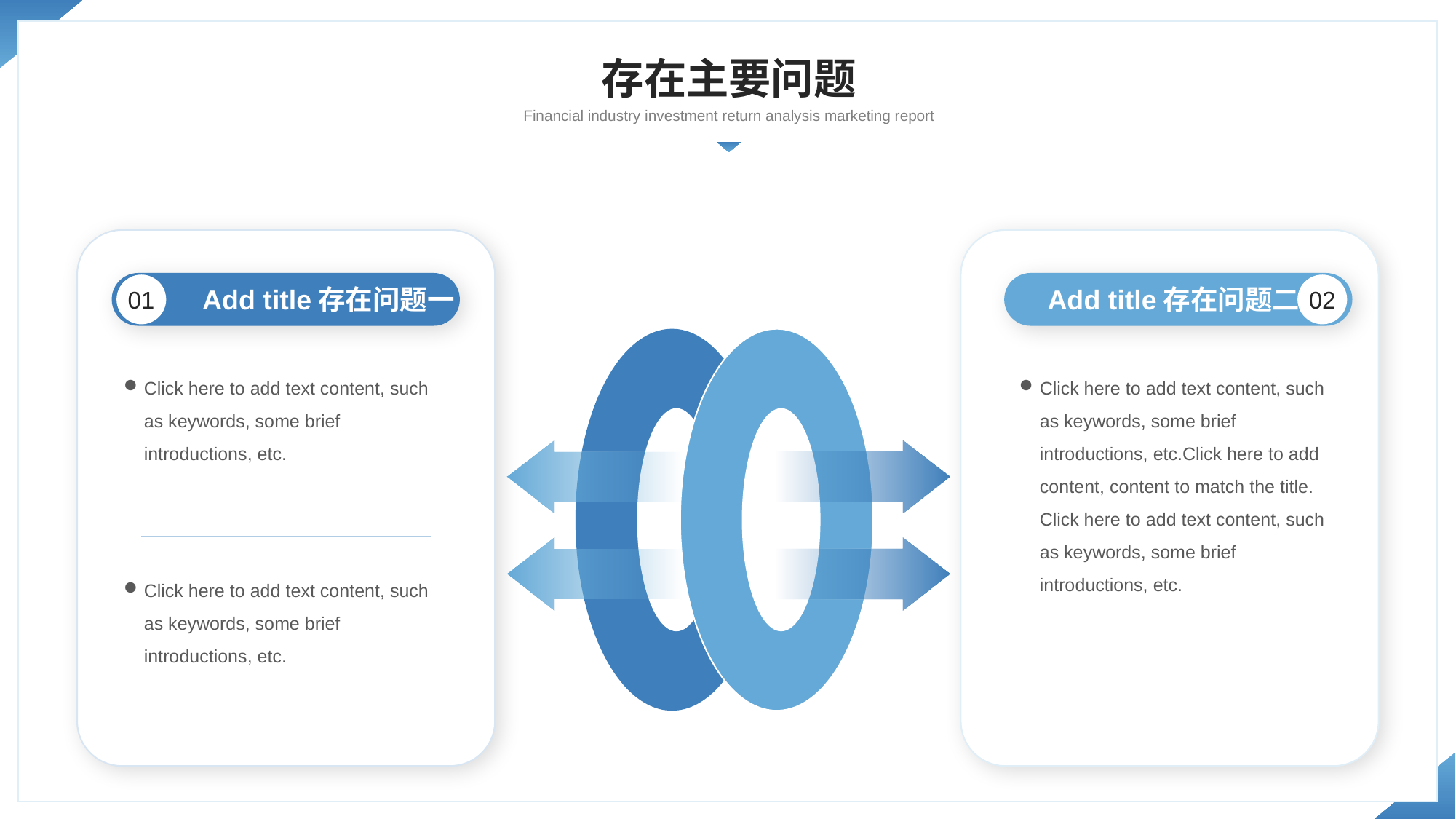

存在主要问题
Financial industry investment return analysis marketing report

01
Add title存在问题一

02
Add title存在问题二

Click here to add text content, such as keywords, some brief introductions, etc.
Click here to add text content, such as keywords, some brief introductions, etc.Click here to add content, content to match the title. Click here to add text content, such as keywords, some brief introductions, etc.
Click here to add text content, such as keywords, some brief introductions, etc.